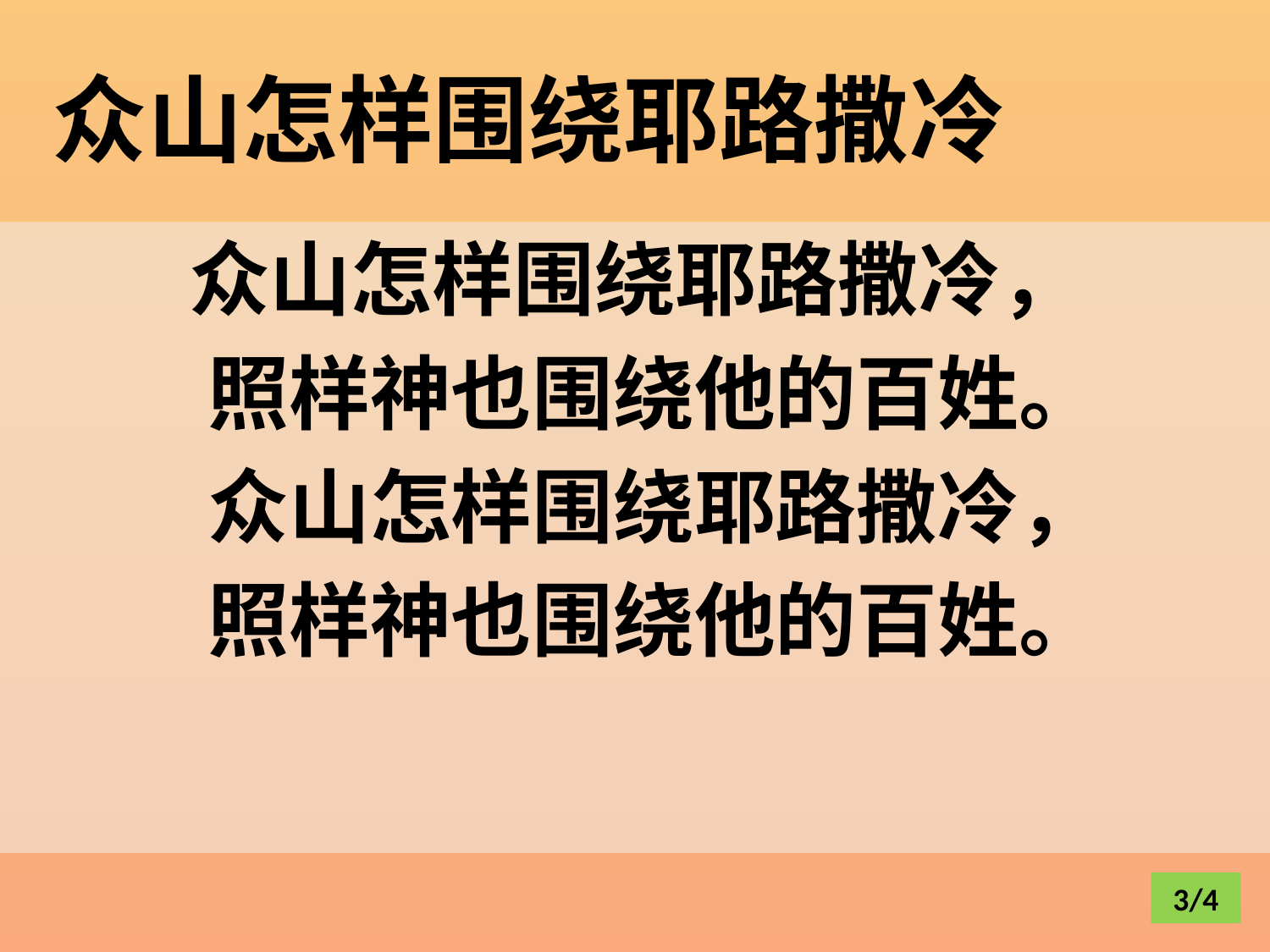

# 众山怎样围绕耶路撒冷
众山怎样围绕耶路撒冷，
 照样神也围绕他的百姓。
 众山怎样围绕耶路撒冷，
 照样神也围绕他的百姓。
3/4